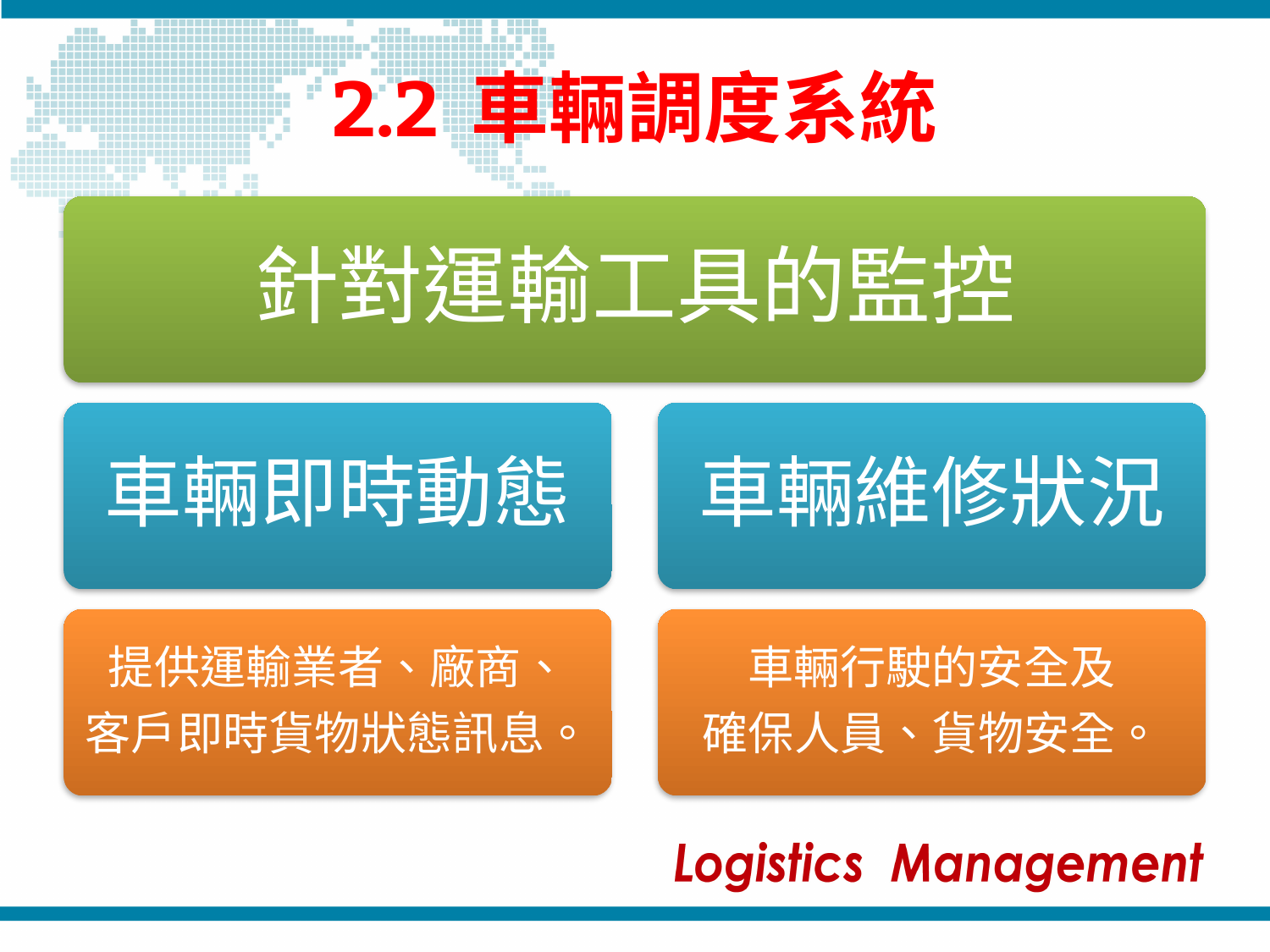

# 2.2 車輛調度系統
針對運輸工具的監控
車輛即時動態
車輛維修狀況
提供運輸業者、廠商、
客戶即時貨物狀態訊息。
車輛行駛的安全及
確保人員、貨物安全。